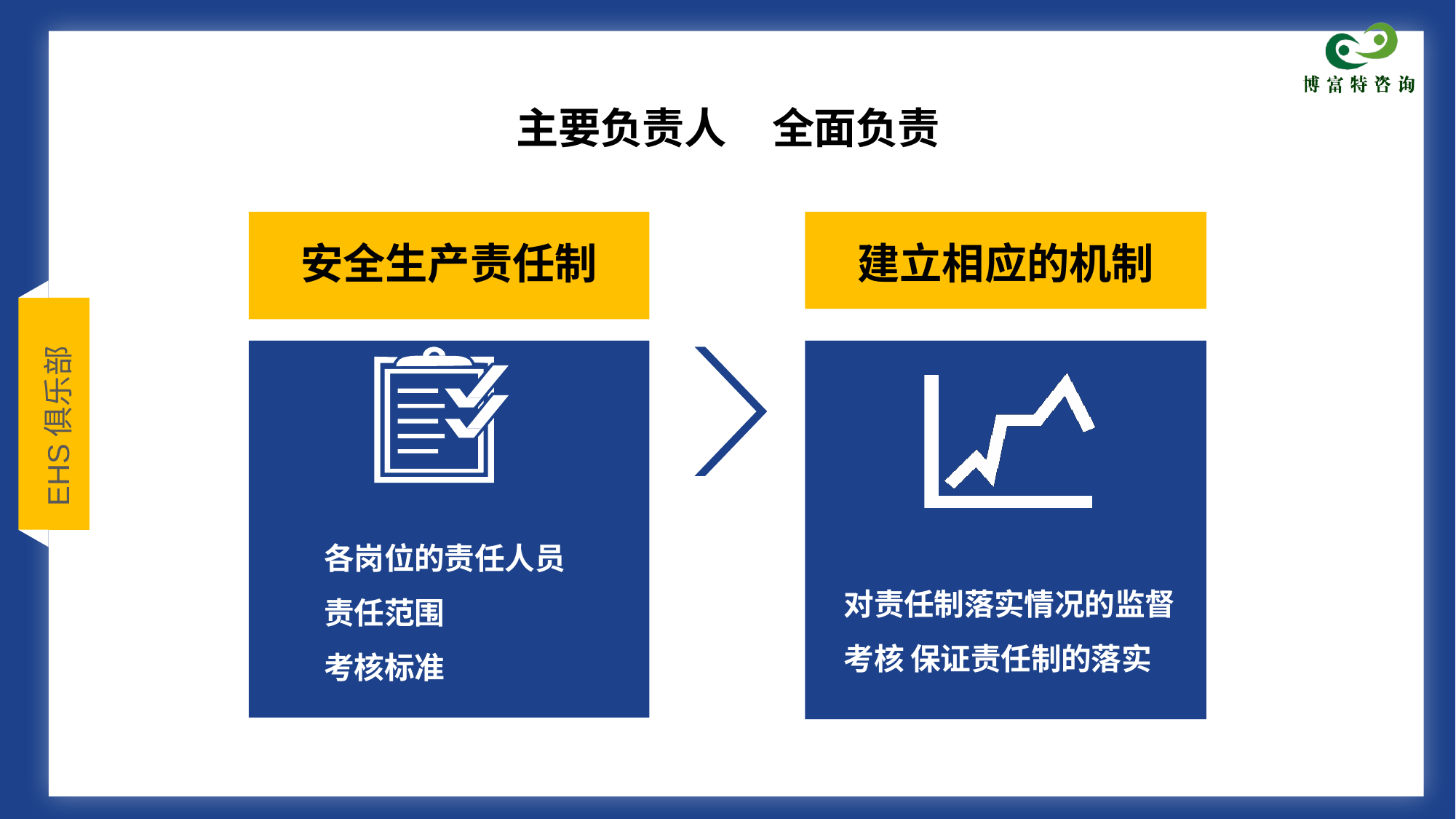

主要负责人     全面负责

建立相应的机制
安全生产责任制

各岗位的责任人员
责任范围
考核标准
对责任制落实情况的监督考核 保证责任制的落实